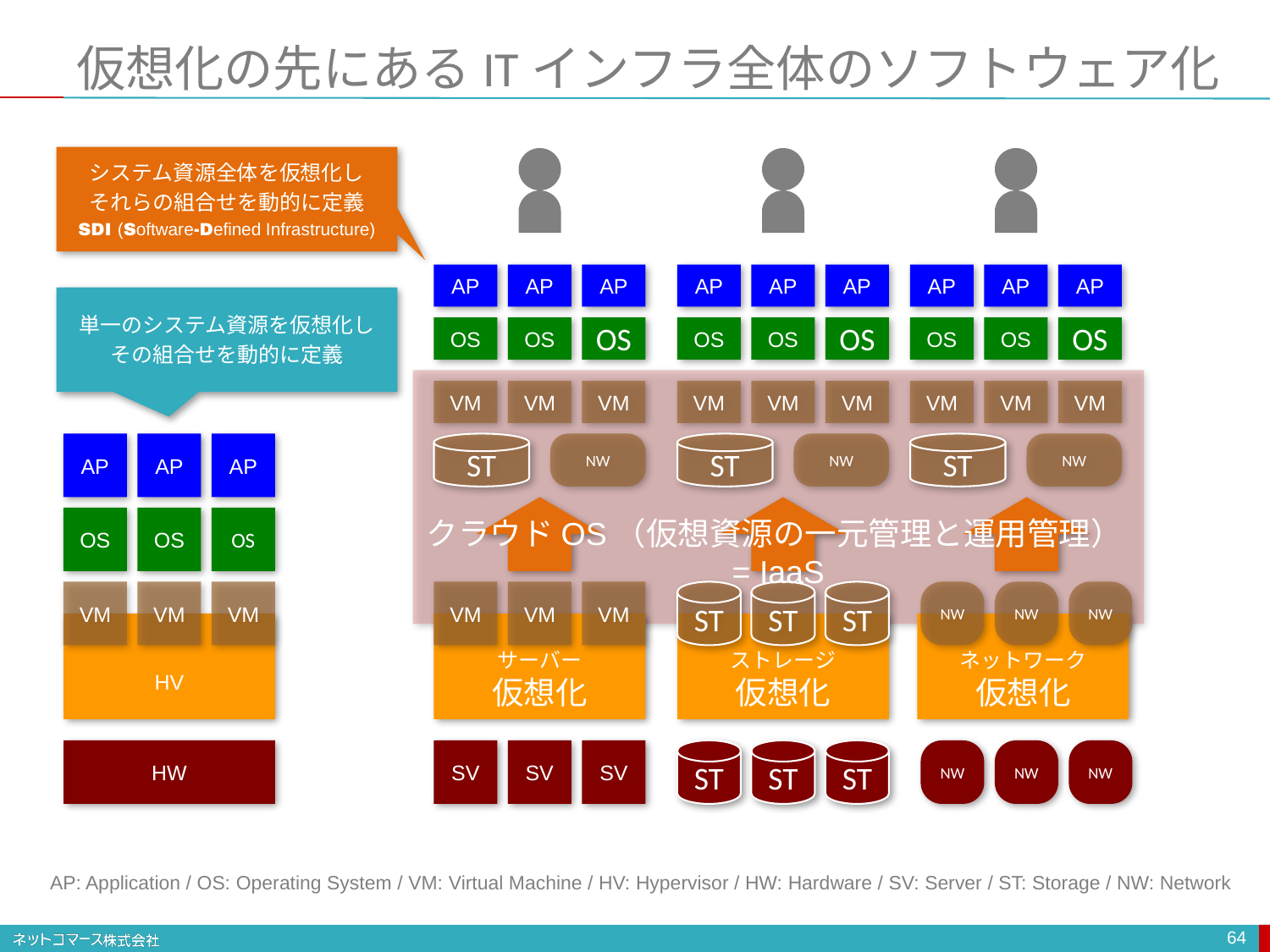

# 仮想化の先にあるITインフラ全体のソフトウェア化
システム資源全体を仮想化し
それらの組合せを動的に定義
SDI (Software-Defined Infrastructure)

AP
AP
AP
AP
AP
AP
AP
AP
AP
単一のシステム資源を仮想化し
その組合せを動的に定義
OS
OS
OS
OS
OS
OS
OS
OS
OS

VM
VM
VM
VM
VM
VM
VM
VM
VM
AP
AP
AP
ST
NW
ST
NW
ST
NW

クラウドOS（仮想資源の一元管理と運用管理）= IaaS
OS
OS
OS
VM
VM
VM
VM
VM
VM
ST
ST
ST
NW
NW
NW

HV

サーバー
仮想化

ストレージ
仮想化

ネットワーク
仮想化
HW
SV
SV
SV
ST
ST
ST
NW
NW
NW
AP: Application / OS: Operating System / VM: Virtual Machine / HV: Hypervisor / HW: Hardware / SV: Server / ST: Storage / NW: Network
64